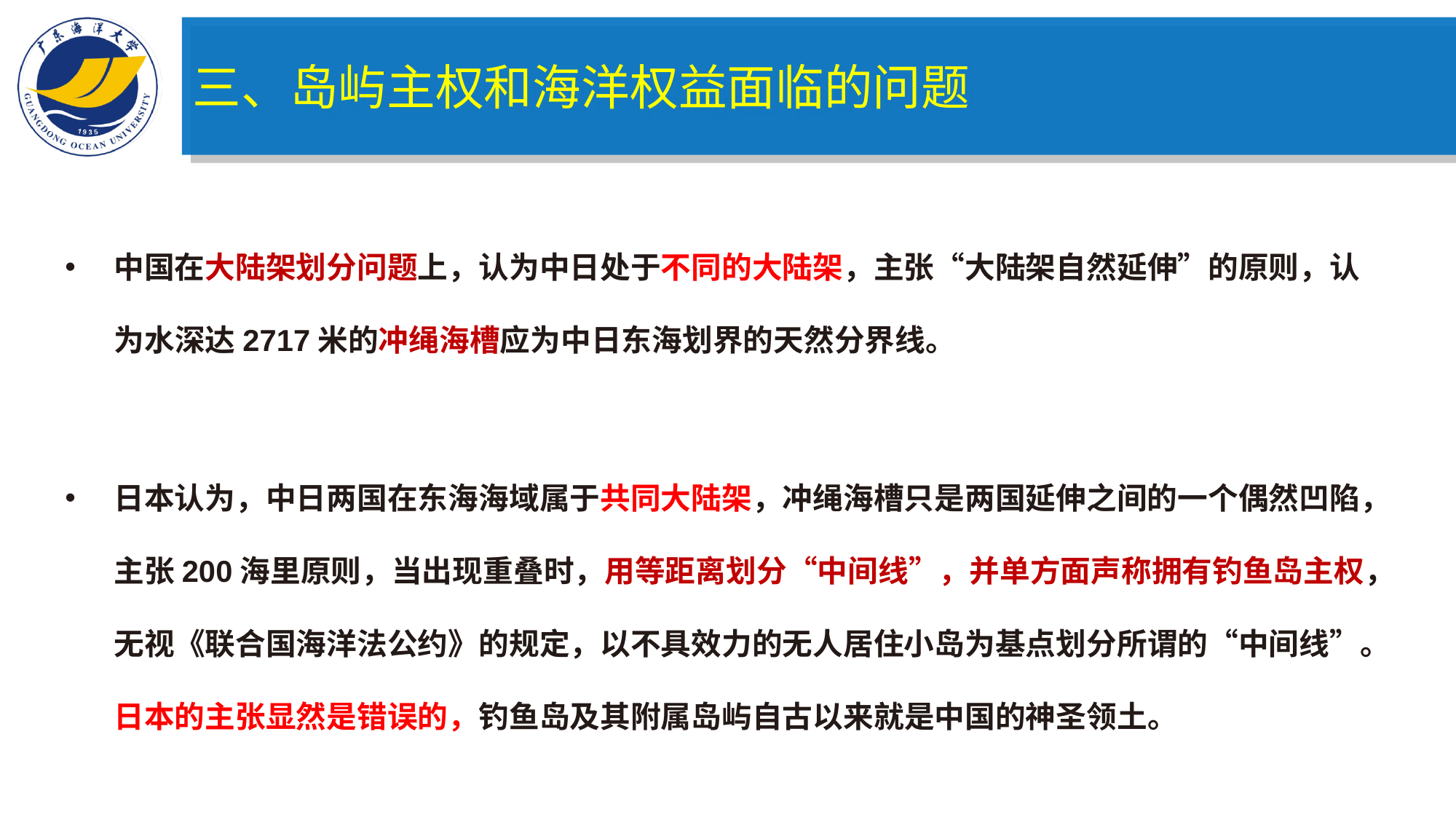

三、岛屿主权和海洋权益面临的问题
中国在大陆架划分问题上，认为中日处于不同的大陆架，主张“大陆架自然延伸”的原则，认为水深达2717米的冲绳海槽应为中日东海划界的天然分界线。

日本认为，中日两国在东海海域属于共同大陆架，冲绳海槽只是两国延伸之间的一个偶然凹陷，主张200海里原则，当出现重叠时，用等距离划分“中间线”，并单方面声称拥有钓鱼岛主权，无视《联合国海洋法公约》的规定，以不具效力的无人居住小岛为基点划分所谓的“中间线”。日本的主张显然是错误的，钓鱼岛及其附属岛屿自古以来就是中国的神圣领土。